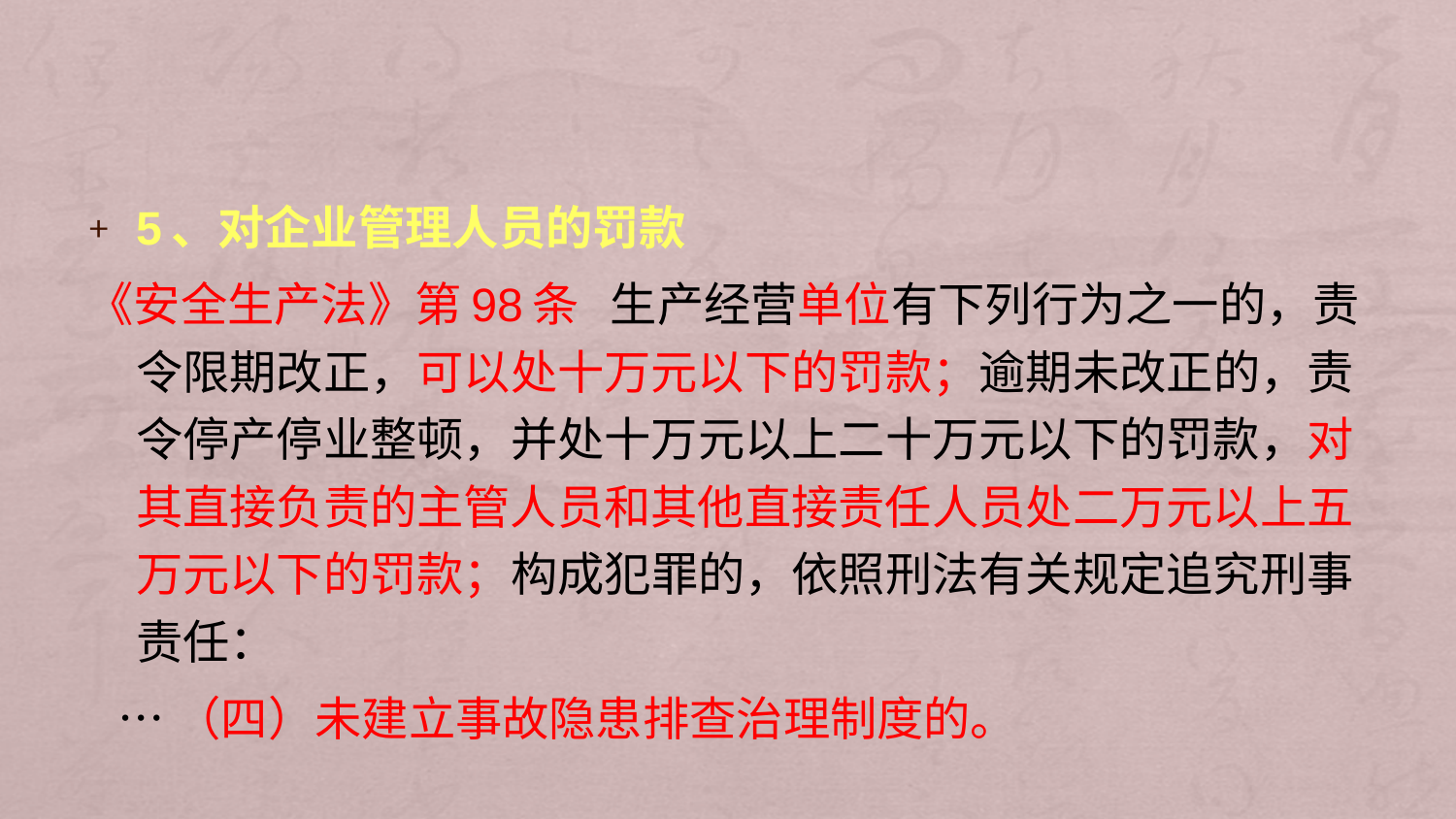

法律责任

5、对企业管理人员的罚款
《安全生产法》第98条   生产经营单位有下列行为之一的，责令限期改正，可以处十万元以下的罚款；逾期未改正的，责令停产停业整顿，并处十万元以上二十万元以下的罚款，对其直接负责的主管人员和其他直接责任人员处二万元以上五万元以下的罚款；构成犯罪的，依照刑法有关规定追究刑事责任：
   …（四）未建立事故隐患排查治理制度的。